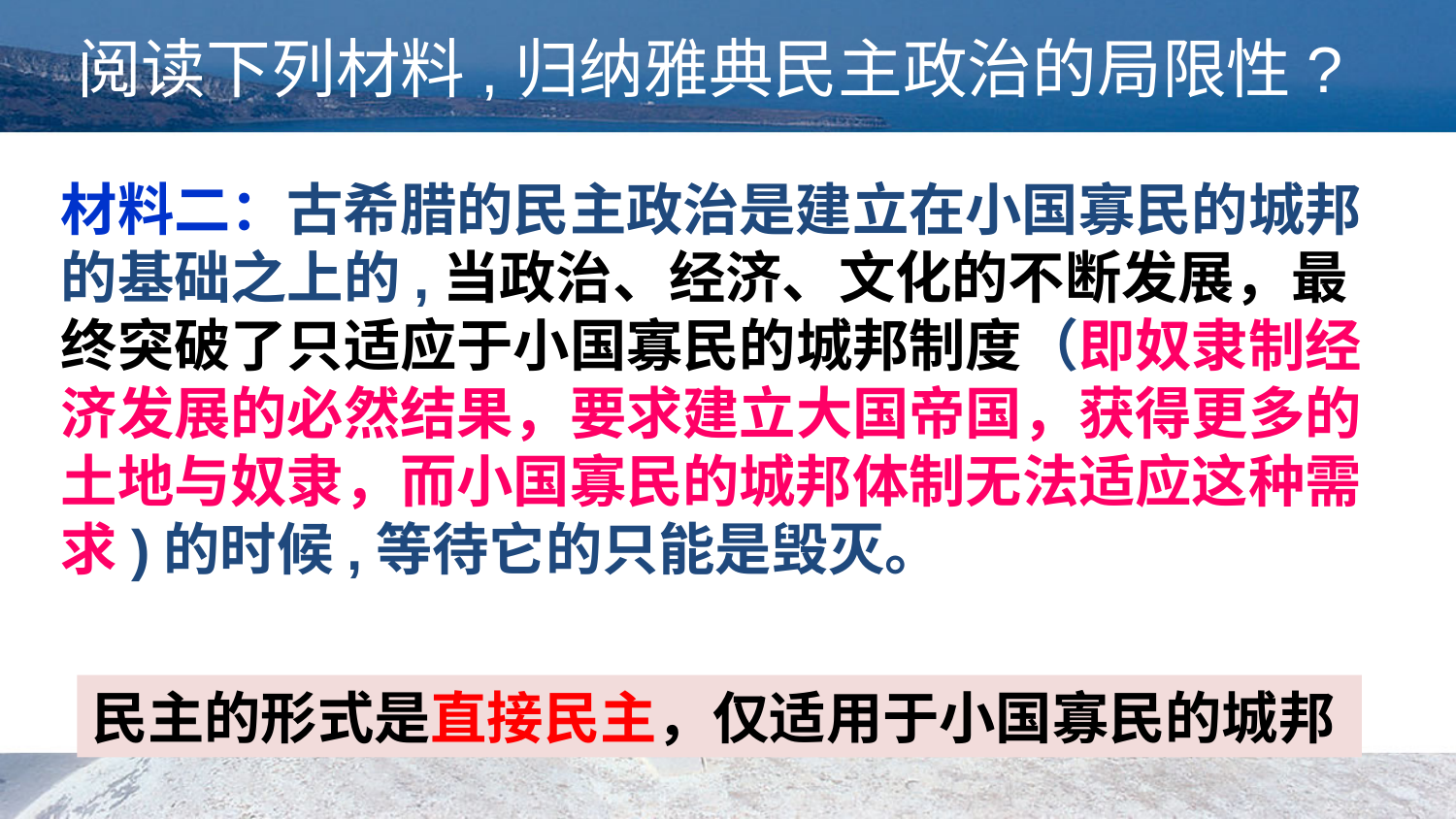

阅读下列材料,归纳雅典民主政治的局限性?
材料二：古希腊的民主政治是建立在小国寡民的城邦的基础之上的,当政治、经济、文化的不断发展，最终突破了只适应于小国寡民的城邦制度（即奴隶制经济发展的必然结果，要求建立大国帝国，获得更多的土地与奴隶，而小国寡民的城邦体制无法适应这种需求)的时候,等待它的只能是毁灭。
民主的形式是直接民主，仅适用于小国寡民的城邦